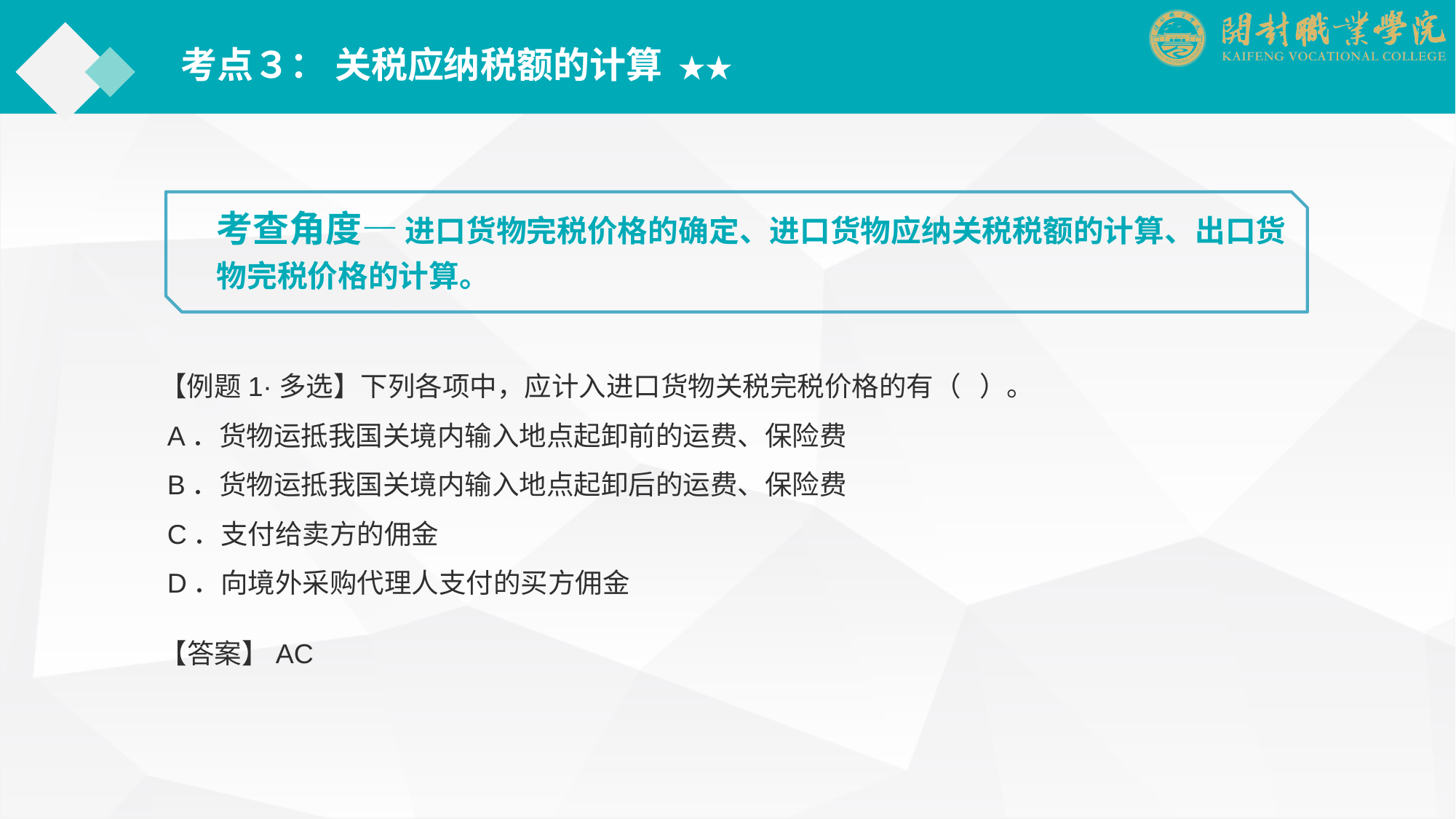

考点３： 关税应纳税额的计算  ★★

考查角度— 进口货物完税价格的确定、进口货物应纳关税税额的计算、出口货物完税价格的计算。
【例题1·多选】下列各项中，应计入进口货物关税完税价格的有（   ）。
 A．货物运抵我国关境内输入地点起卸前的运费、保险费
 B．货物运抵我国关境内输入地点起卸后的运费、保险费
 C．支付给卖方的佣金
 D．向境外采购代理人支付的买方佣金
【答案】AC